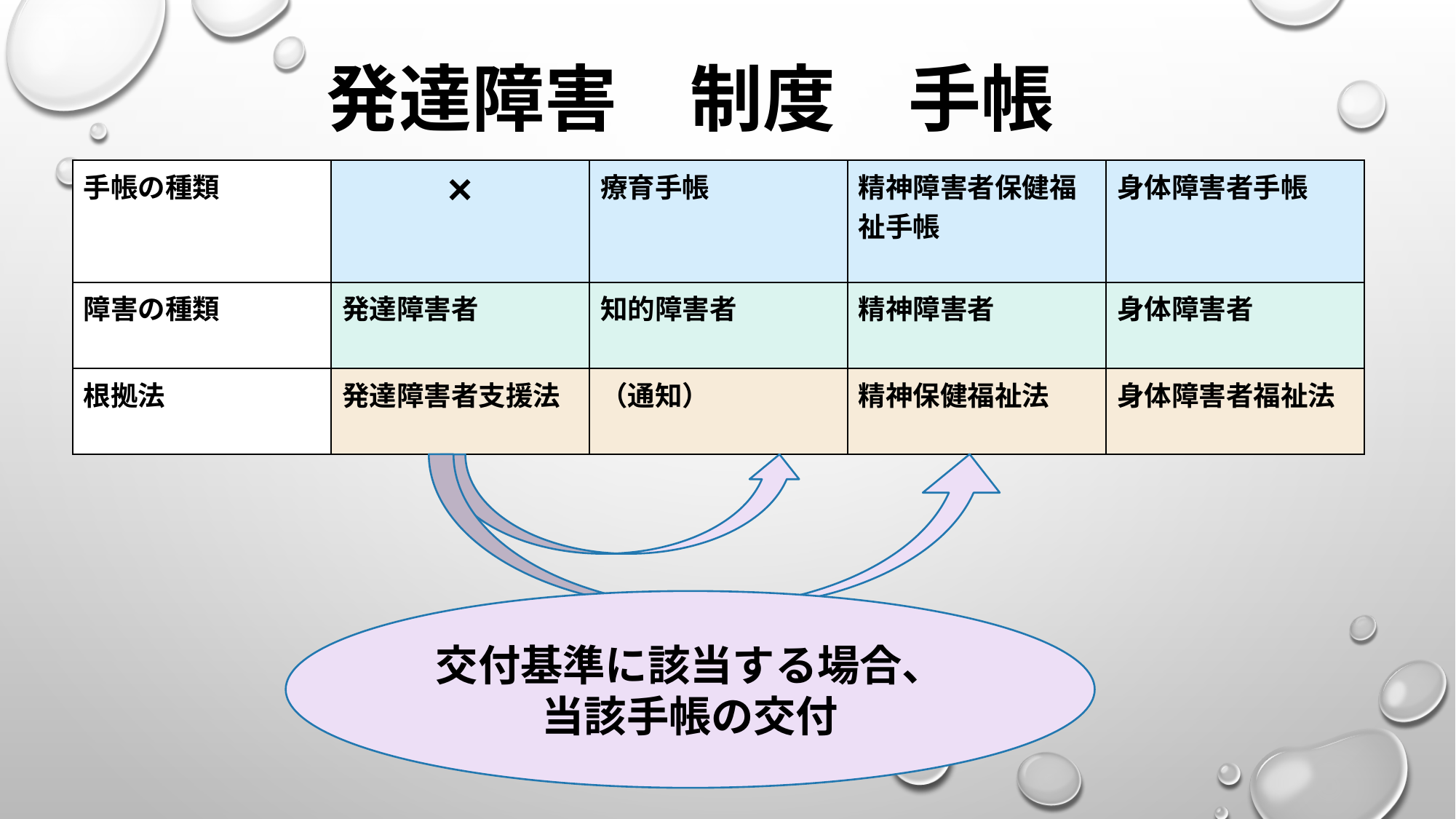

# 発達障害　制度　手帳
| 手帳の種類 | × | 療育手帳 | 精神障害者保健福祉手帳 | 身体障害者手帳 |
| --- | --- | --- | --- | --- |
| 障害の種類 | 発達障害者 | 知的障害者 | 精神障害者 | 身体障害者 |
| 根拠法 | 発達障害者支援法 | （通知） | 精神保健福祉法 | 身体障害者福祉法 |

交付基準に該当する場合、当該手帳の交付